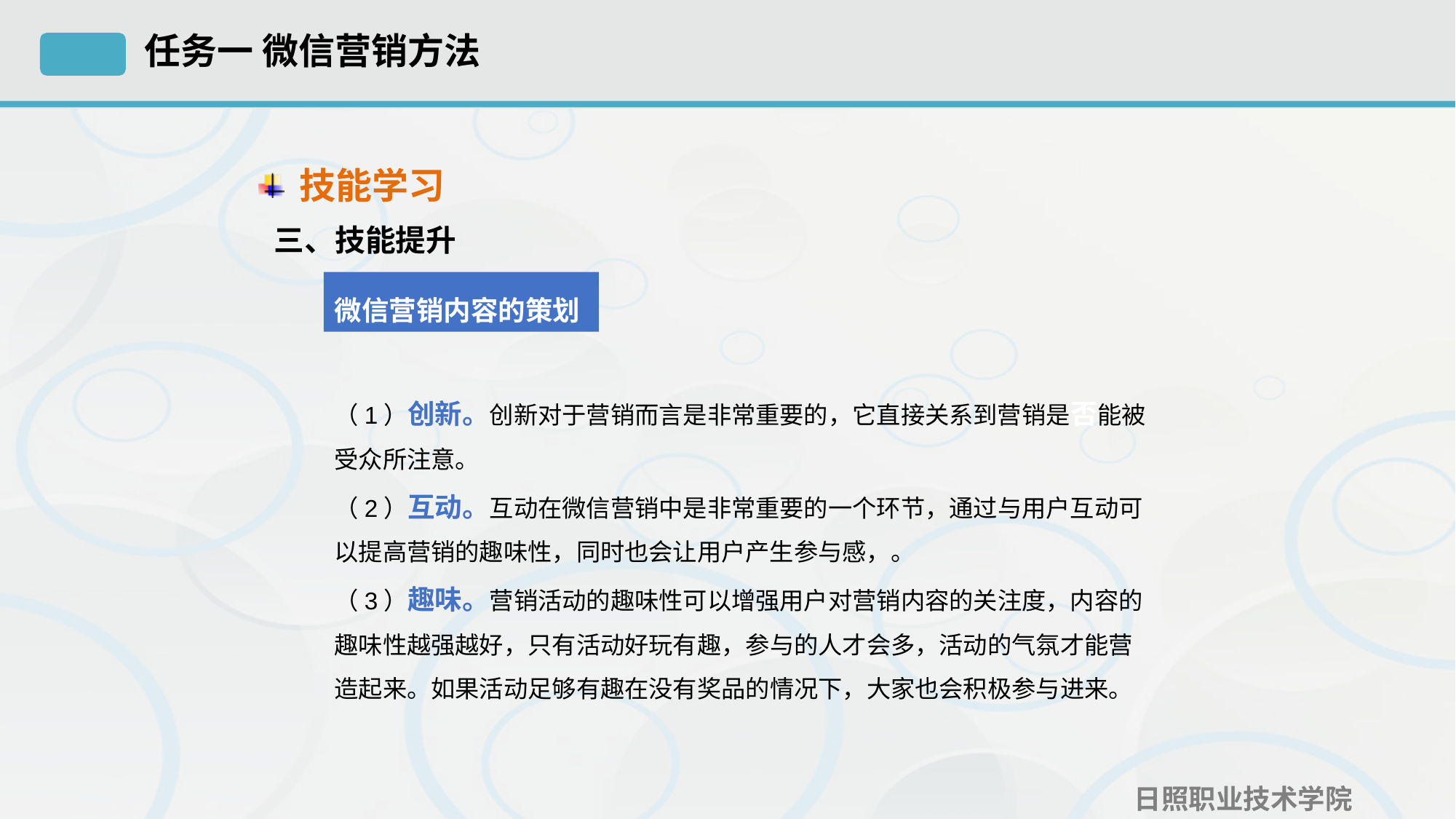

技能学习
三、技能提升
微信营销内容的策划
（1）创新。创新对于营销而言是非常重要的，它直接关系到营销是否能被受众所注意。
（2）互动。互动在微信营销中是非常重要的一个环节，通过与用户互动可以提高营销的趣味性，同时也会让用户产生参与感，。
（3）趣味。营销活动的趣味性可以增强用户对营销内容的关注度，内容的趣味性越强越好，只有活动好玩有趣，参与的人才会多，活动的气氛才能营造起来。如果活动足够有趣在没有奖品的情况下，大家也会积极参与进来。